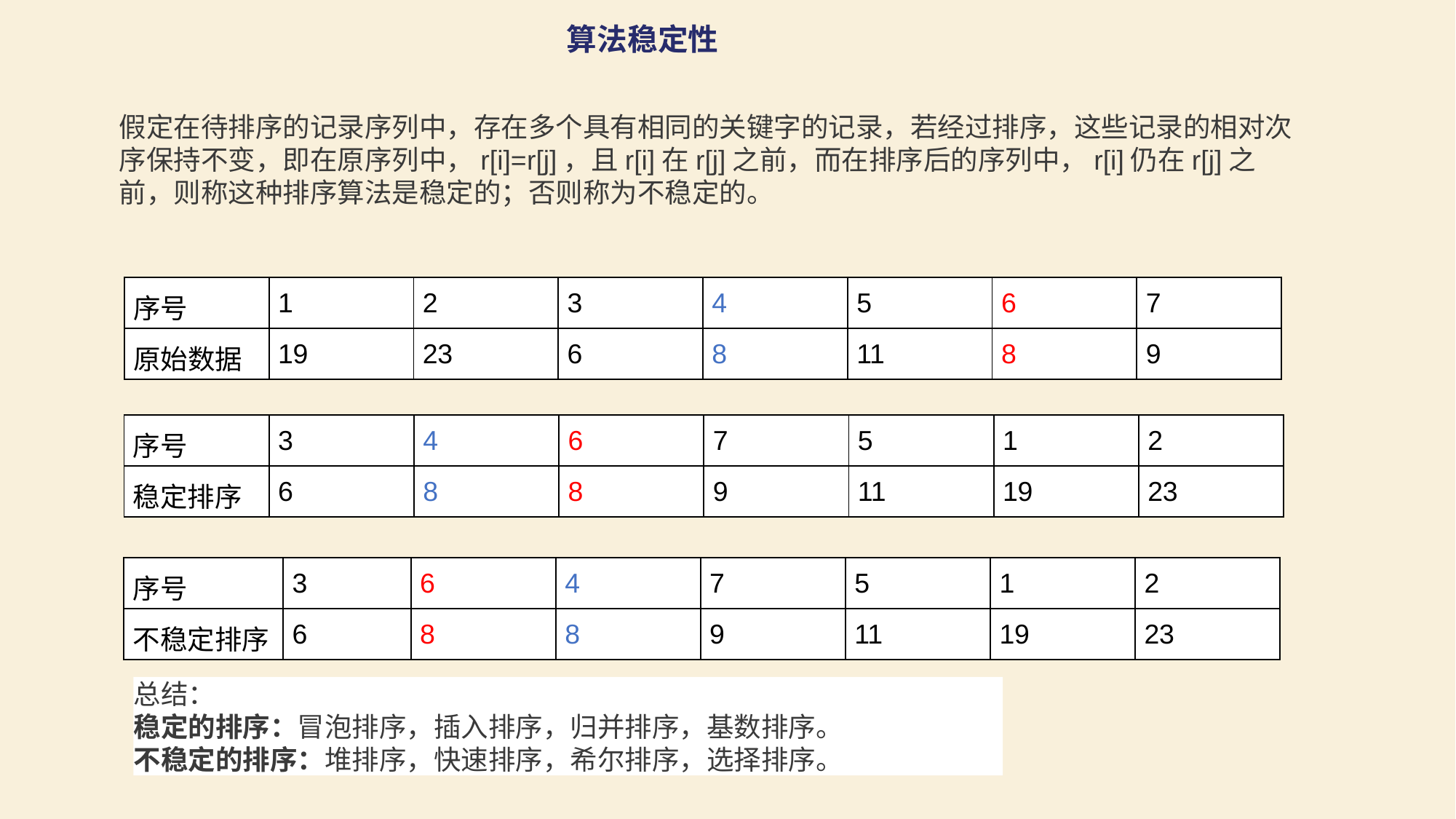

算法稳定性
假定在待排序的记录序列中，存在多个具有相同的关键字的记录，若经过排序，这些记录的相对次序保持不变，即在原序列中，r[i]=r[j]，且r[i]在r[j]之前，而在排序后的序列中，r[i]仍在r[j]之前，则称这种排序算法是稳定的；否则称为不稳定的。
| 序号 | 1 | 2 | 3 | 4 | 5 | 6 | 7 |
| --- | --- | --- | --- | --- | --- | --- | --- |
| 原始数据 | 19 | 23 | 6 | 8 | 11 | 8 | 9 |
| 序号 | 3 | 4 | 6 | 7 | 5 | 1 | 2 |
| --- | --- | --- | --- | --- | --- | --- | --- |
| 稳定排序 | 6 | 8 | 8 | 9 | 11 | 19 | 23 |
| 序号 | 3 | 6 | 4 | 7 | 5 | 1 | 2 |
| --- | --- | --- | --- | --- | --- | --- | --- |
| 不稳定排序 | 6 | 8 | 8 | 9 | 11 | 19 | 23 |
总结：
稳定的排序：冒泡排序，插入排序，归并排序，基数排序。
不稳定的排序：堆排序，快速排序，希尔排序，选择排序。